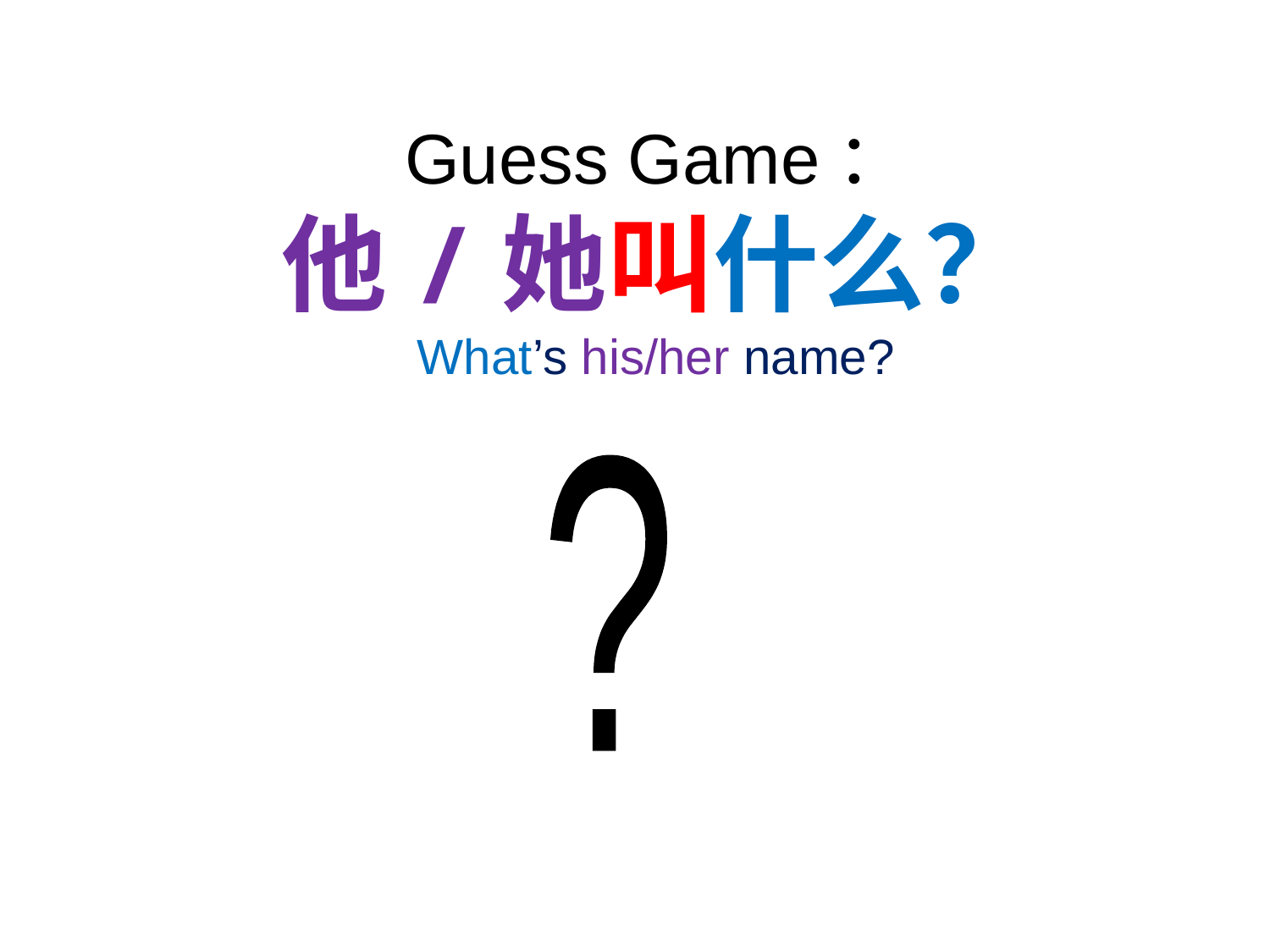

Guess Game：
他/她叫什么？
What’s his/her name?
?